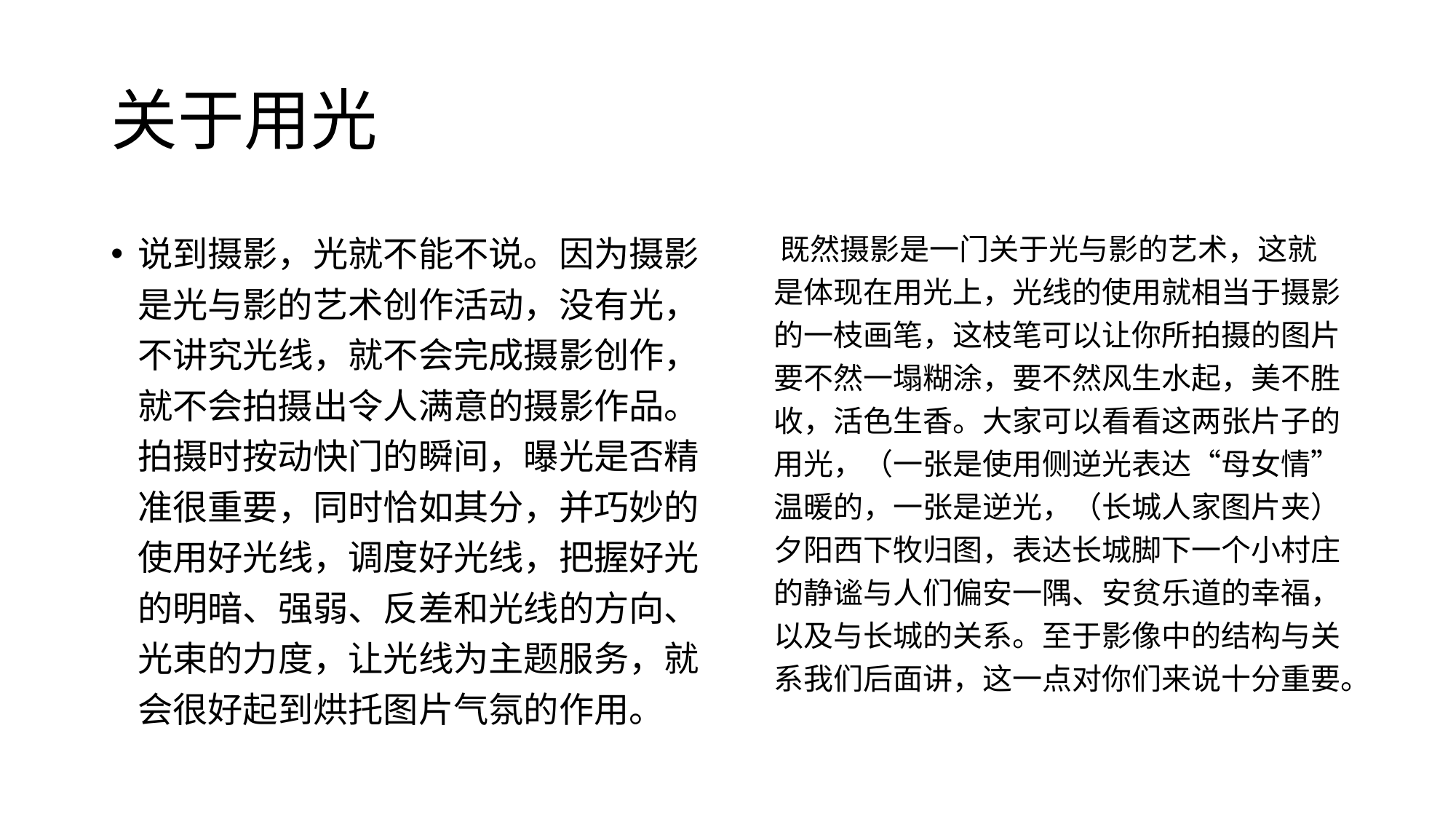

# 关于用光
说到摄影，光就不能不说。因为摄影是光与影的艺术创作活动，没有光，不讲究光线，就不会完成摄影创作，就不会拍摄出令人满意的摄影作品。拍摄时按动快门的瞬间，曝光是否精准很重要，同时恰如其分，并巧妙的使用好光线，调度好光线，把握好光的明暗、强弱、反差和光线的方向、光束的力度，让光线为主题服务，就会很好起到烘托图片气氛的作用。

    既然摄影是一门关于光与影的艺术，这就是体现在用光上，光线的使用就相当于摄影的一枝画笔，这枝笔可以让你所拍摄的图片要不然一塌糊涂，要不然风生水起，美不胜收，活色生香。大家可以看看这两张片子的用光，（一张是使用侧逆光表达“母女情”温暖的，一张是逆光，（长城人家图片夹）夕阳西下牧归图，表达长城脚下一个小村庄的静谧与人们偏安一隅、安贫乐道的幸福，以及与长城的关系。至于影像中的结构与关系我们后面讲，这一点对你们来说十分重要。